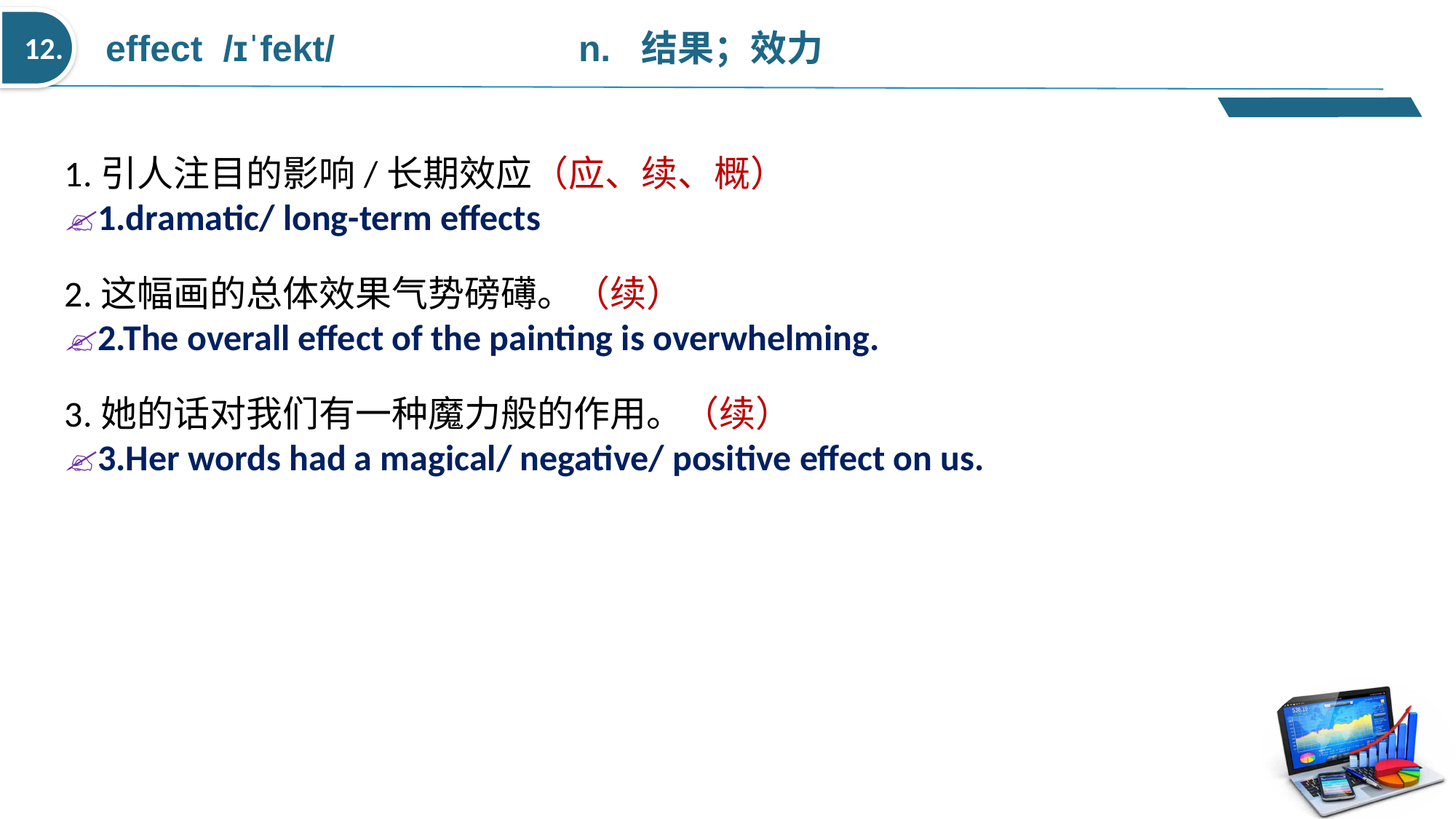

effect  /ɪˈfekt/                        n.  结果；效力

12.
1.引人注目的影响/长期效应（应、续、概）
✍1.dramatic/ long-term effects

2.这幅画的总体效果气势磅礡。（续）
✍2.The overall effect of the painting is overwhelming.

3.她的话对我们有一种魔力般的作用。（续）
✍3.Her words had a magical/ negative/ positive effect on us.